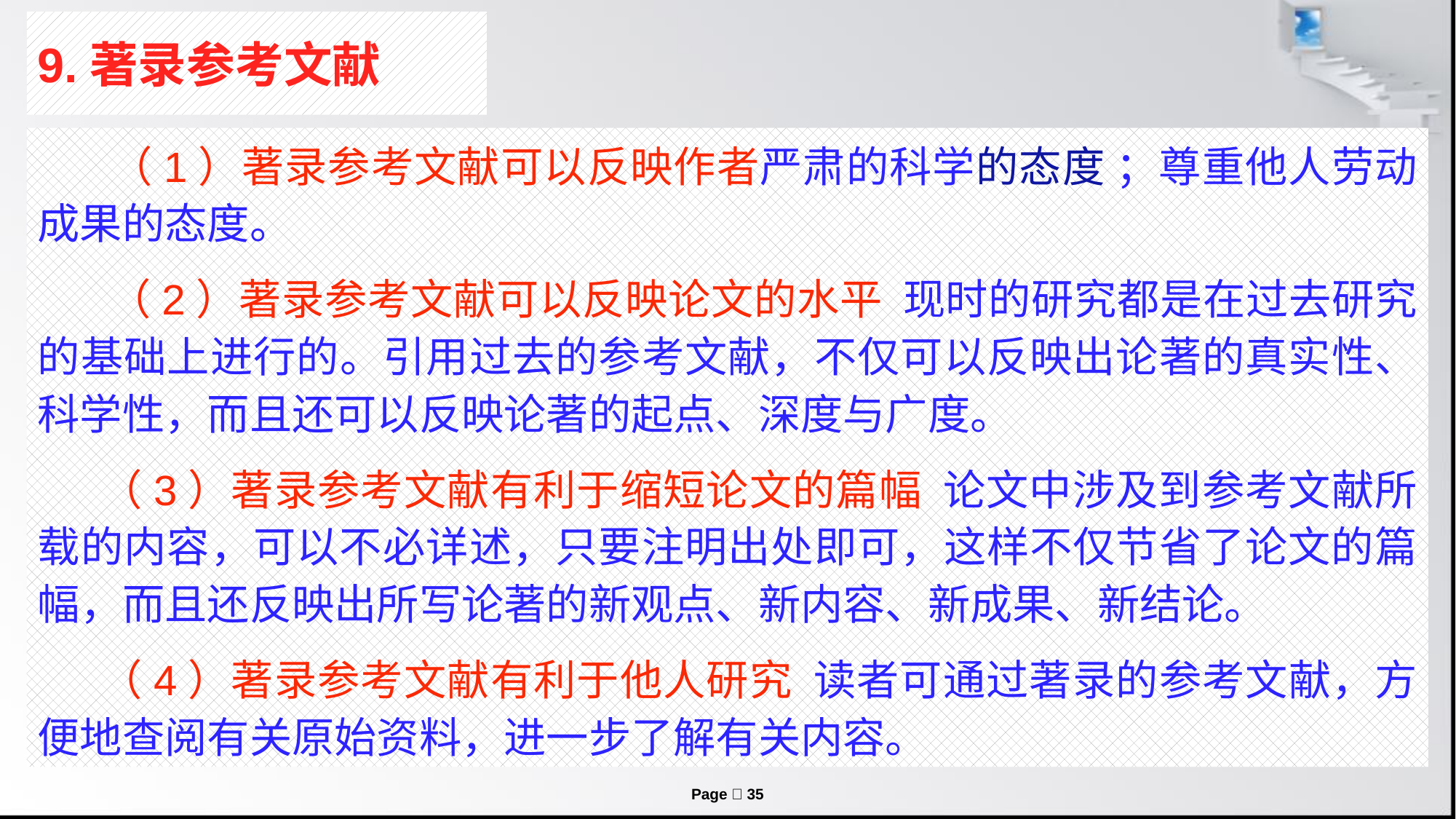

# 9.著录参考文献
      （1）著录参考文献可以反映作者严肃的科学的态度 ；尊重他人劳动成果的态度。
      （2）著录参考文献可以反映论文的水平  现时的研究都是在过去研究的基础上进行的。引用过去的参考文献，不仅可以反映出论著的真实性、科学性，而且还可以反映论著的起点、深度与广度。
     （3）著录参考文献有利于缩短论文的篇幅  论文中涉及到参考文献所载的内容，可以不必详述，只要注明出处即可，这样不仅节省了论文的篇幅，而且还反映出所写论著的新观点、新内容、新成果、新结论。
     （4）著录参考文献有利于他人研究  读者可通过著录的参考文献，方便地查阅有关原始资料，进一步了解有关内容。